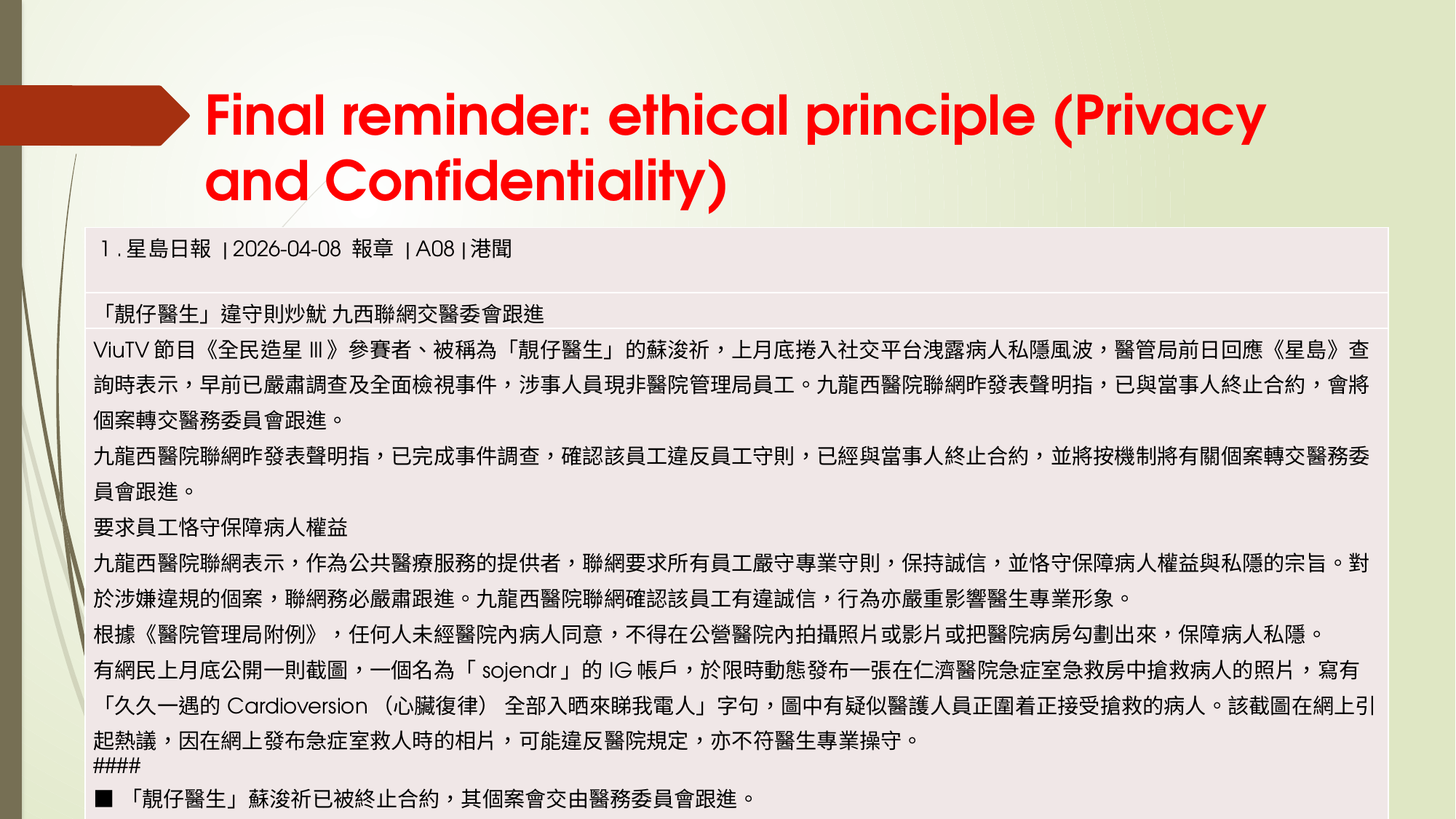

# Final reminder: ethical principle (Privacy and Confidentiality)
| 1 .星島日報 | 2026-04-08 報章 | A08 |港聞 |
| --- |
| 「靚仔醫生」違守則炒魷 九西聯網交醫委會跟進 |
| ViuTV節目《全民造星III》參賽者、被稱為「靚仔醫生」的蘇浚祈，上月底捲入社交平台洩露病人私隱風波，醫管局前日回應《星島》查詢時表示，早前已嚴肅調查及全面檢視事件，涉事人員現非醫院管理局員工。九龍西醫院聯網昨發表聲明指，已與當事人終止合約，會將個案轉交醫務委員會跟進。 九龍西醫院聯網昨發表聲明指，已完成事件調查，確認該員工違反員工守則，已經與當事人終止合約，並將按機制將有關個案轉交醫務委員會跟進。 要求員工恪守保障病人權益 九龍西醫院聯網表示，作為公共醫療服務的提供者，聯網要求所有員工嚴守專業守則，保持誠信，並恪守保障病人權益與私隱的宗旨。對於涉嫌違規的個案，聯網務必嚴肅跟進。九龍西醫院聯網確認該員工有違誠信，行為亦嚴重影響醫生專業形象。 根據《醫院管理局附例》，任何人未經醫院內病人同意，不得在公營醫院內拍攝照片或影片或把醫院病房勾劃出來，保障病人私隱。 有網民上月底公開一則截圖，一個名為「sojendr」的IG帳戶，於限時動態發布一張在仁濟醫院急症室急救房中搶救病人的照片，寫有「久久一遇的Cardioversion（心臟復律） 全部入晒來睇我電人」字句，圖中有疑似醫護人員正圍着正接受搶救的病人。該截圖在網上引起熱議，因在網上發布急症室救人時的相片，可能違反醫院規定，亦不符醫生專業操守。 #### ■「靚仔醫生」蘇浚祈已被終止合約，其個案會交由醫務委員會跟進。 |